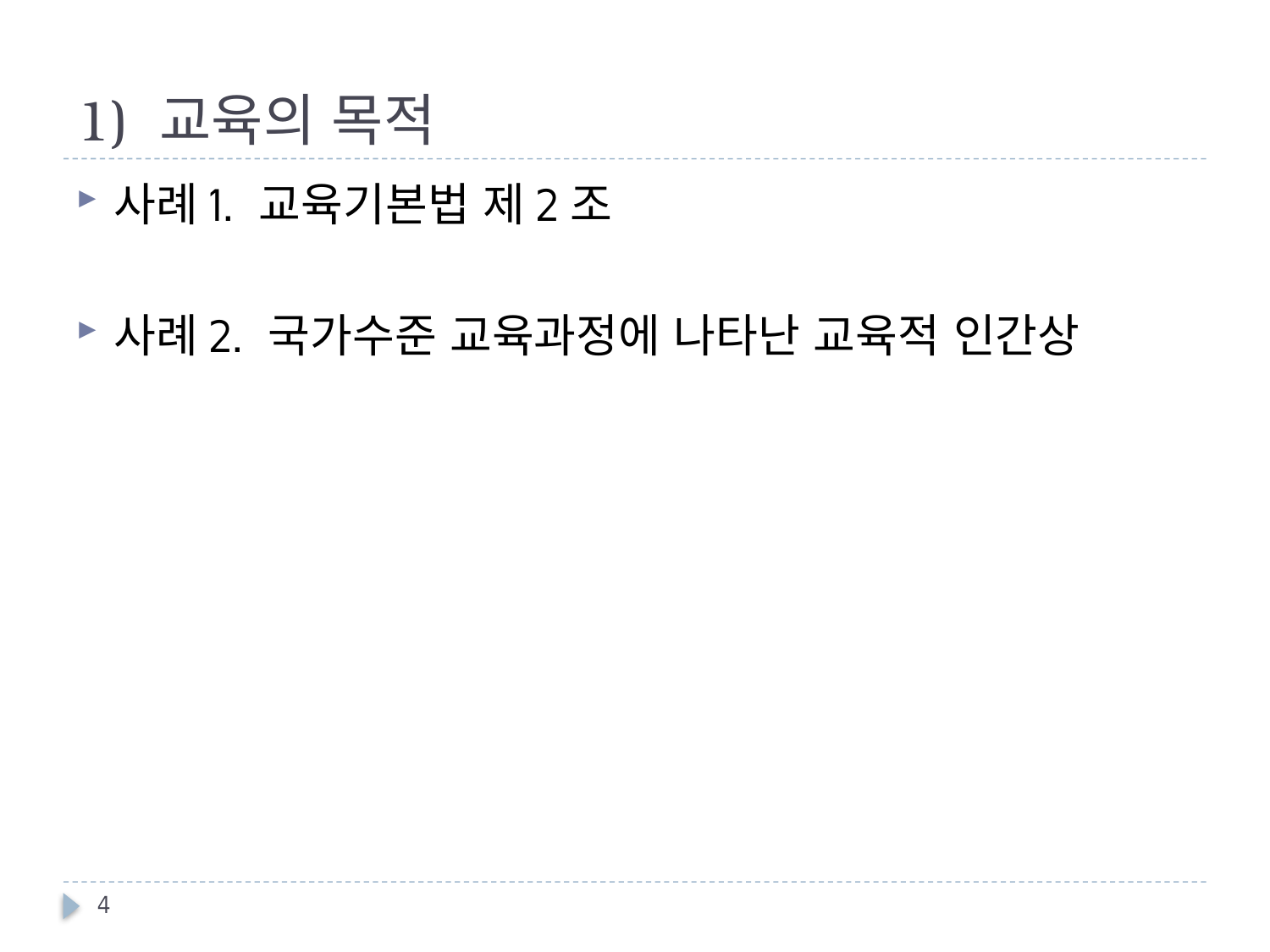

# 1) 교육의 목적
사례1. 교육기본법 제2조

사례2. 국가수준 교육과정에 나타난 교육적 인간상

4